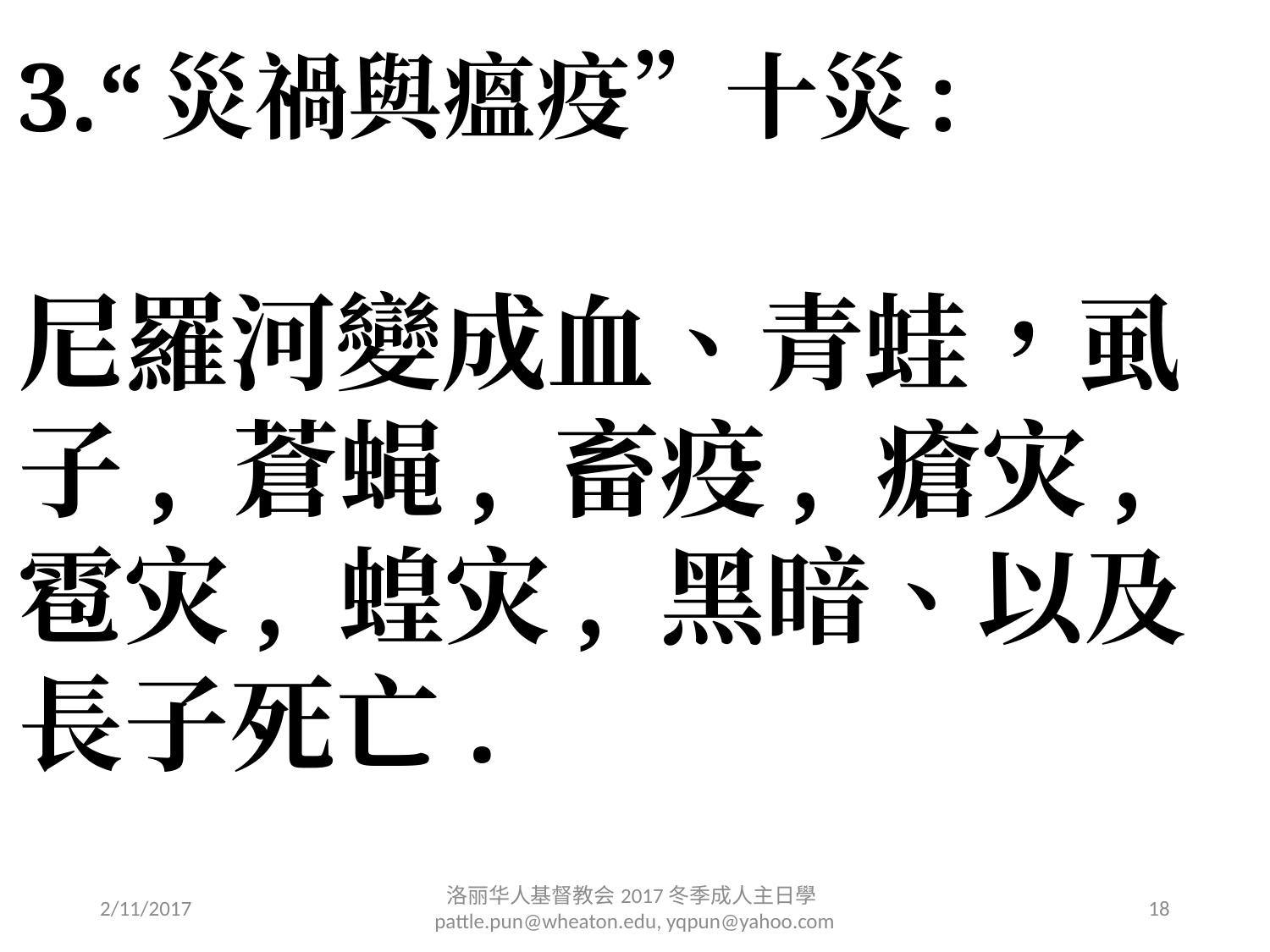

# 3.“災禍與瘟疫”十災:
尼羅河變成血、青蛙，虱子, 蒼蝇, 畜疫, 瘡灾, 雹灾, 蝗灾, 黑暗、以及長子死亡.
2/11/2017
洛丽华⼈基督教会2017冬季成⼈主⽇學  pattle.pun@wheaton.edu, yqpun@yahoo.com
18